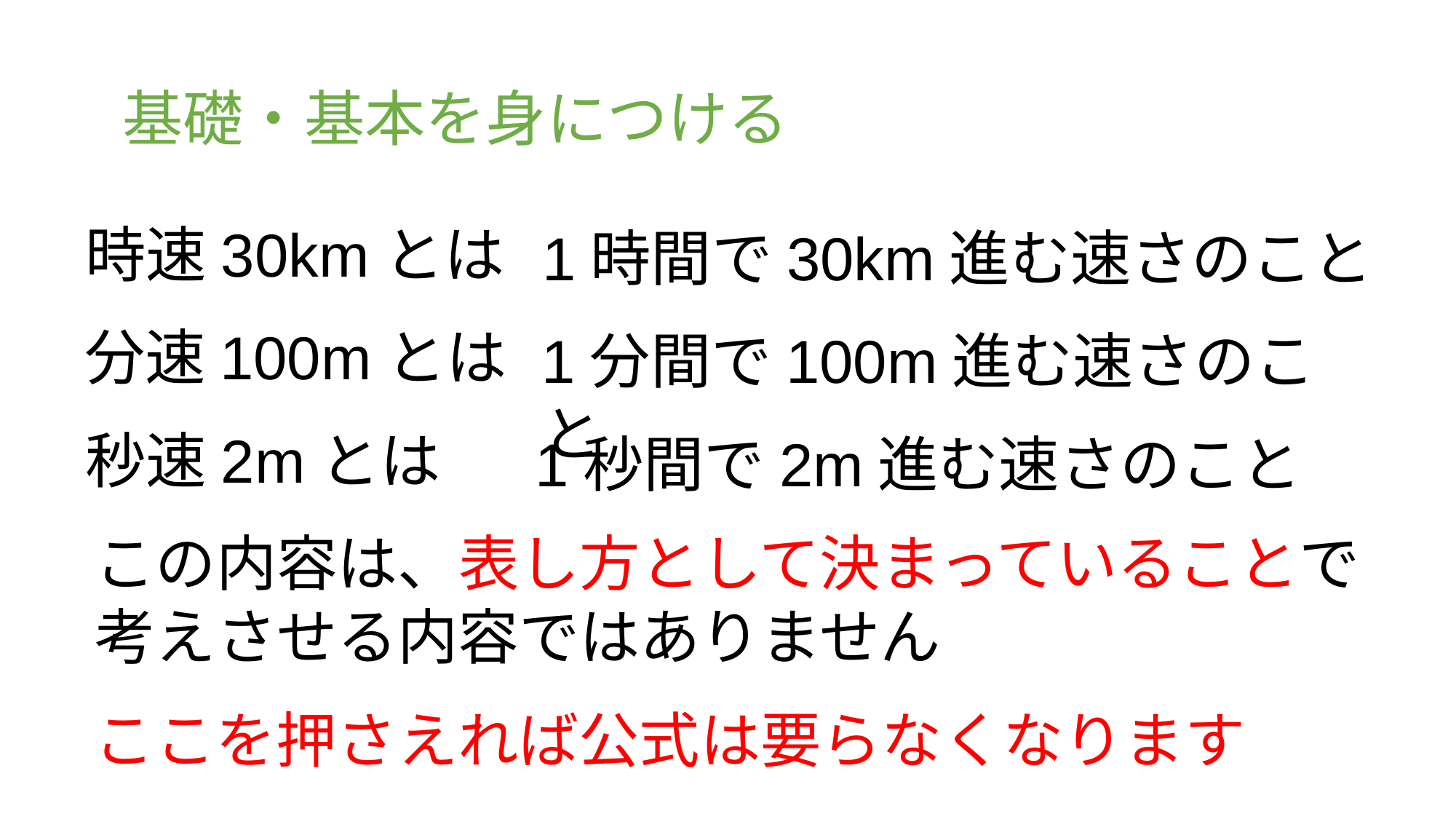

基礎・基本を身につける
時速30kmとは
1時間で30km進む速さのこと
分速100mとは
1分間で100m進む速さのこと
秒速2mとは
1秒間で2m進む速さのこと
この内容は、表し方として決まっていることで
考えさせる内容ではありません
ここを押さえれば公式は要らなくなります